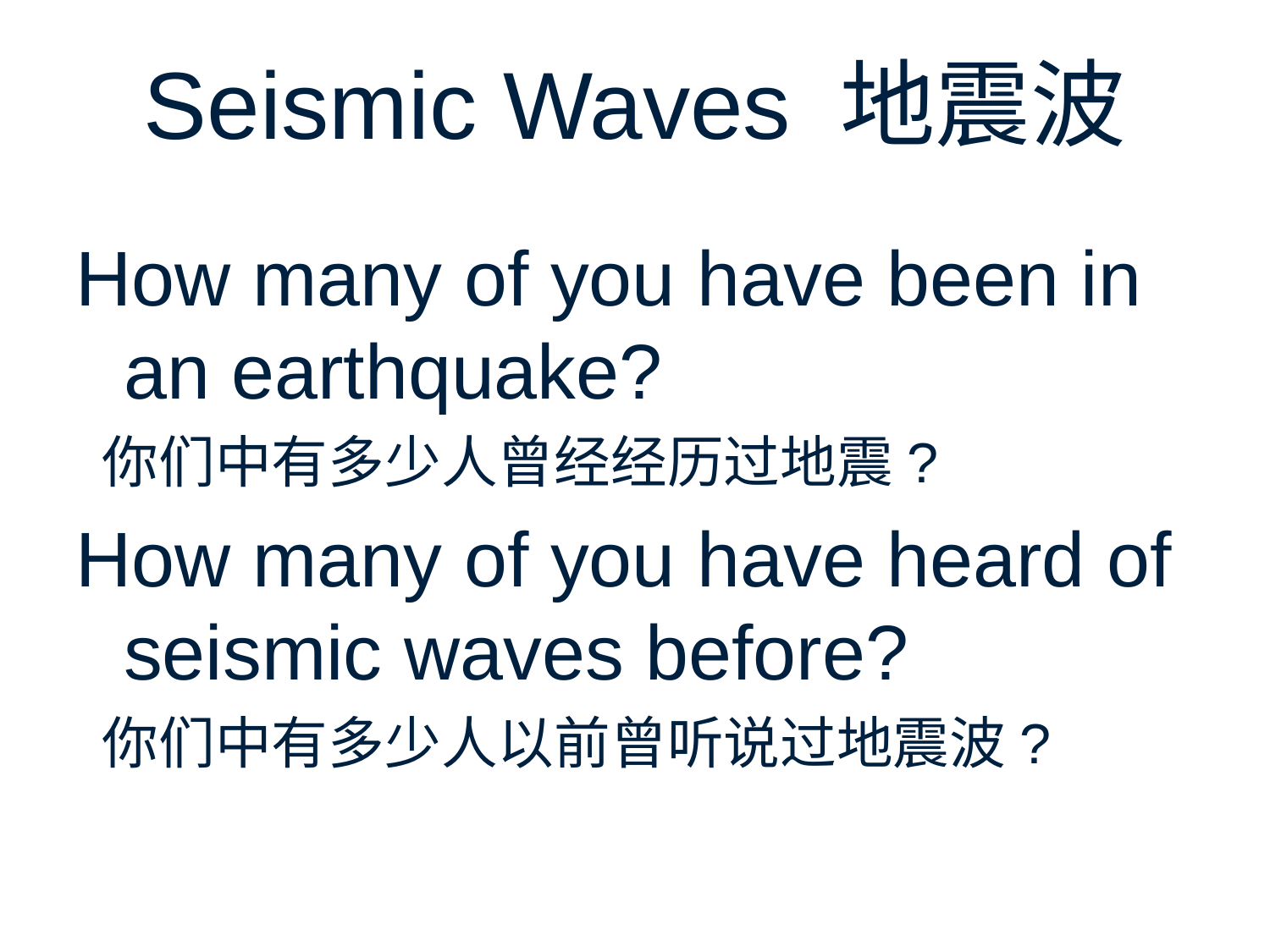

# Seismic Waves 地震波
How many of you have been in an earthquake?
 你们中有多少人曾经经历过地震?
How many of you have heard of seismic waves before?
 你们中有多少人以前曾听说过地震波?